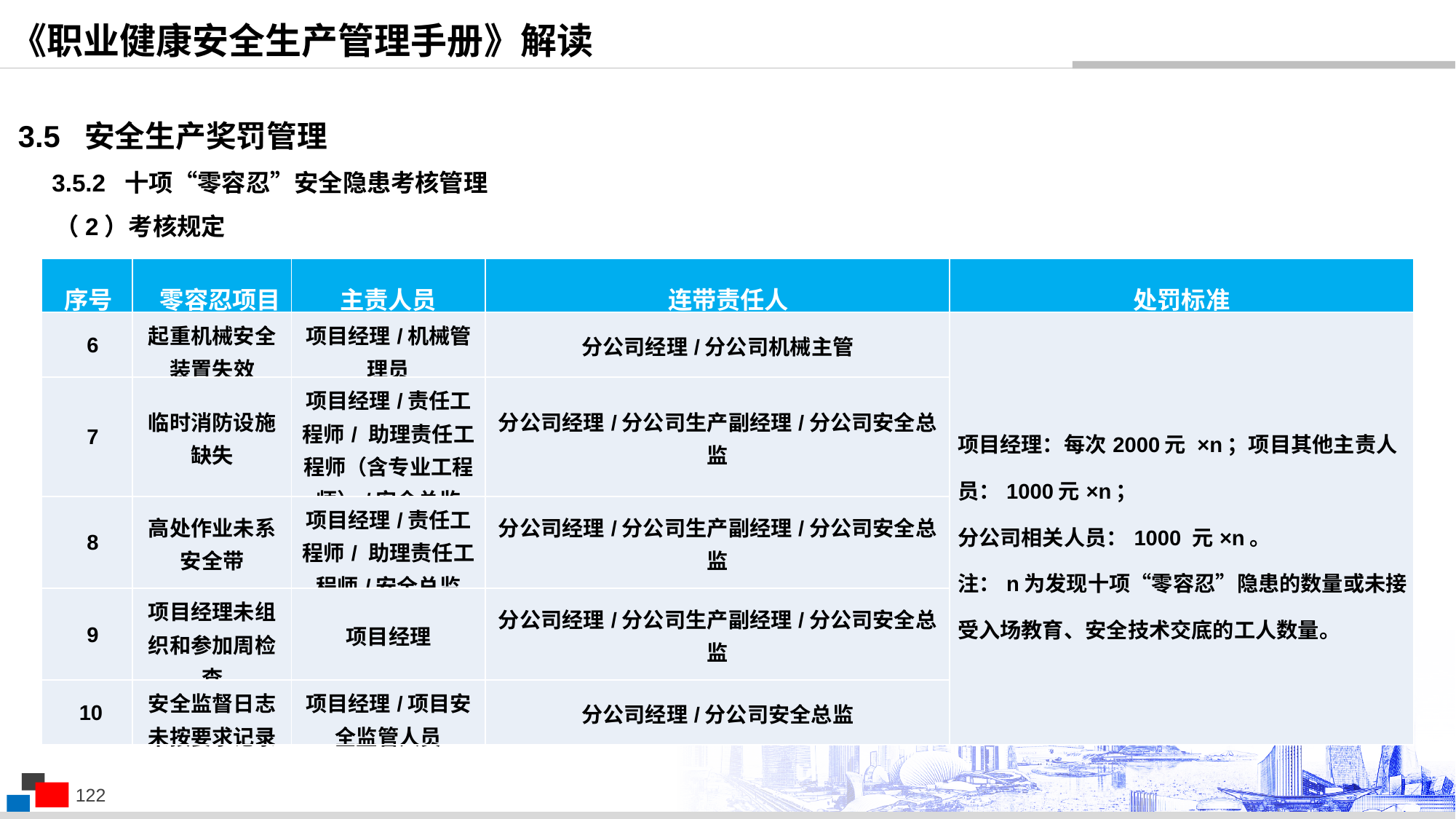

《职业健康安全生产管理手册》解读
3.5  安全生产奖罚管理
3.5.2  十项“零容忍”安全隐患考核管理
（2）考核规定
| 序号 | 零容忍项目 | 主责人员 | 连带责任人 | 处罚标准 |
| --- | --- | --- | --- | --- |
| 6 | 起重机械安全装置失效 | 项目经理/机械管理员 | 分公司经理/分公司机械主管 | 项目经理：每次2000元 ×n；项目其他主责人员：1000元×n； 分公司相关人员：1000 元×n。 注：n为发现十项“零容忍”隐患的数量或未接受入场教育、安全技术交底的工人数量。 |
| 7 | 临时消防设施缺失 | 项目经理/责任工程师/ 助理责任工程师（含专业工程师）/安全总监 | 分公司经理/分公司生产副经理/分公司安全总监 |  |
| 8 | 高处作业未系安全带 | 项目经理/责任工程师/ 助理责任工程师/安全总监 | 分公司经理/分公司生产副经理/分公司安全总监 |  |
| 9 | 项目经理未组织和参加周检查 | 项目经理 | 分公司经理/分公司生产副经理/分公司安全总监 |  |
| 10 | 安全监督日志未按要求记录 | 项目经理/项目安全监管人员 | 分公司经理/分公司安全总监 |  |